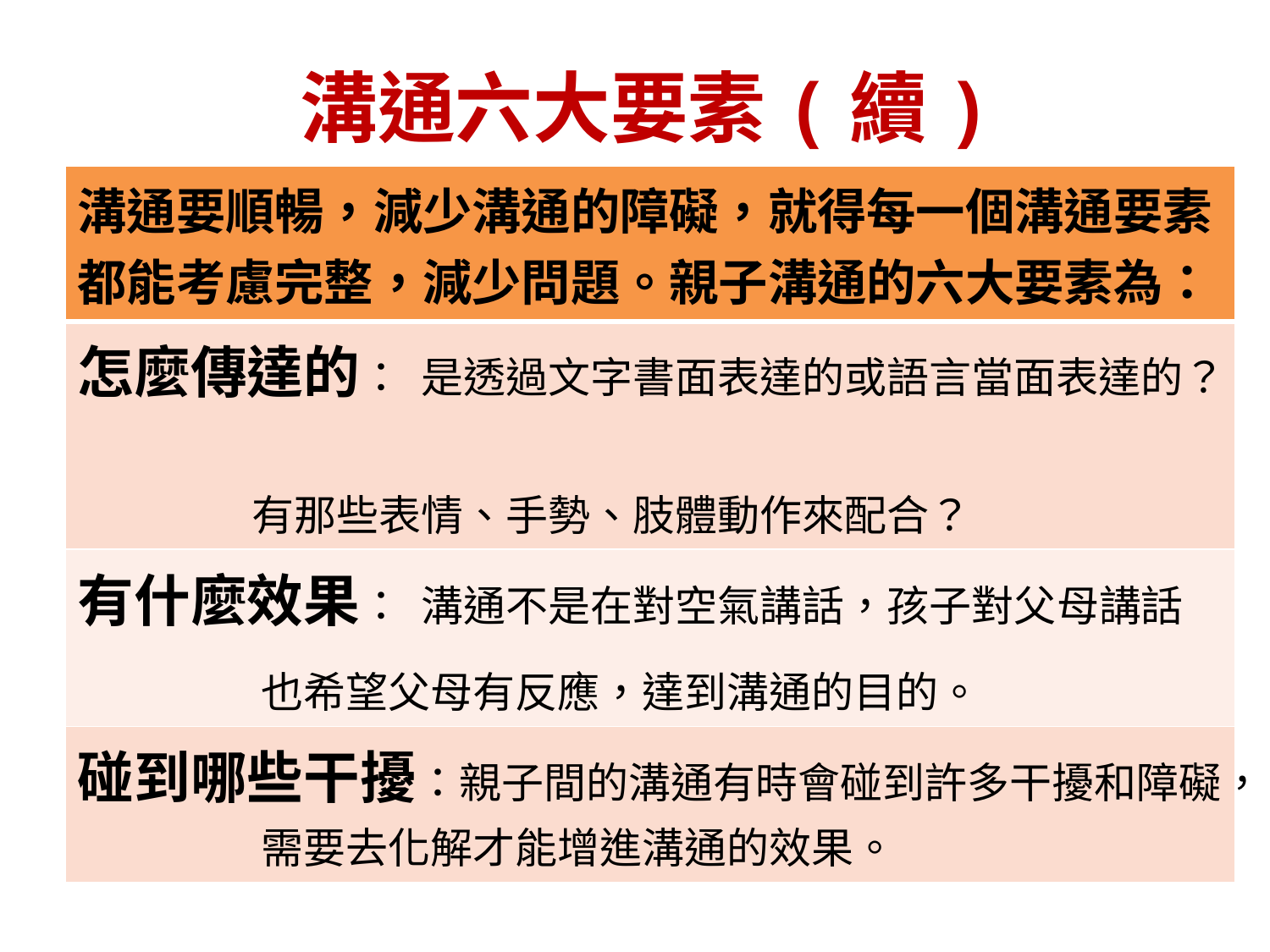

# 溝通六大要素(續)
| 溝通要順暢，減少溝通的障礙，就得每一個溝通要素都能考慮完整，減少問題。親子溝通的六大要素為： |
| --- |
| 怎麼傳達的： 是透過文字書面表達的或語言當面表達的？ 有那些表情、手勢、肢體動作來配合？ |
| 有什麼效果： 溝通不是在對空氣講話，孩子對父母講話 也希望父母有反應，達到溝通的目的。 |
| 碰到哪些干擾：親子間的溝通有時會碰到許多干擾和障礙， 需要去化解才能增進溝通的效果。 |